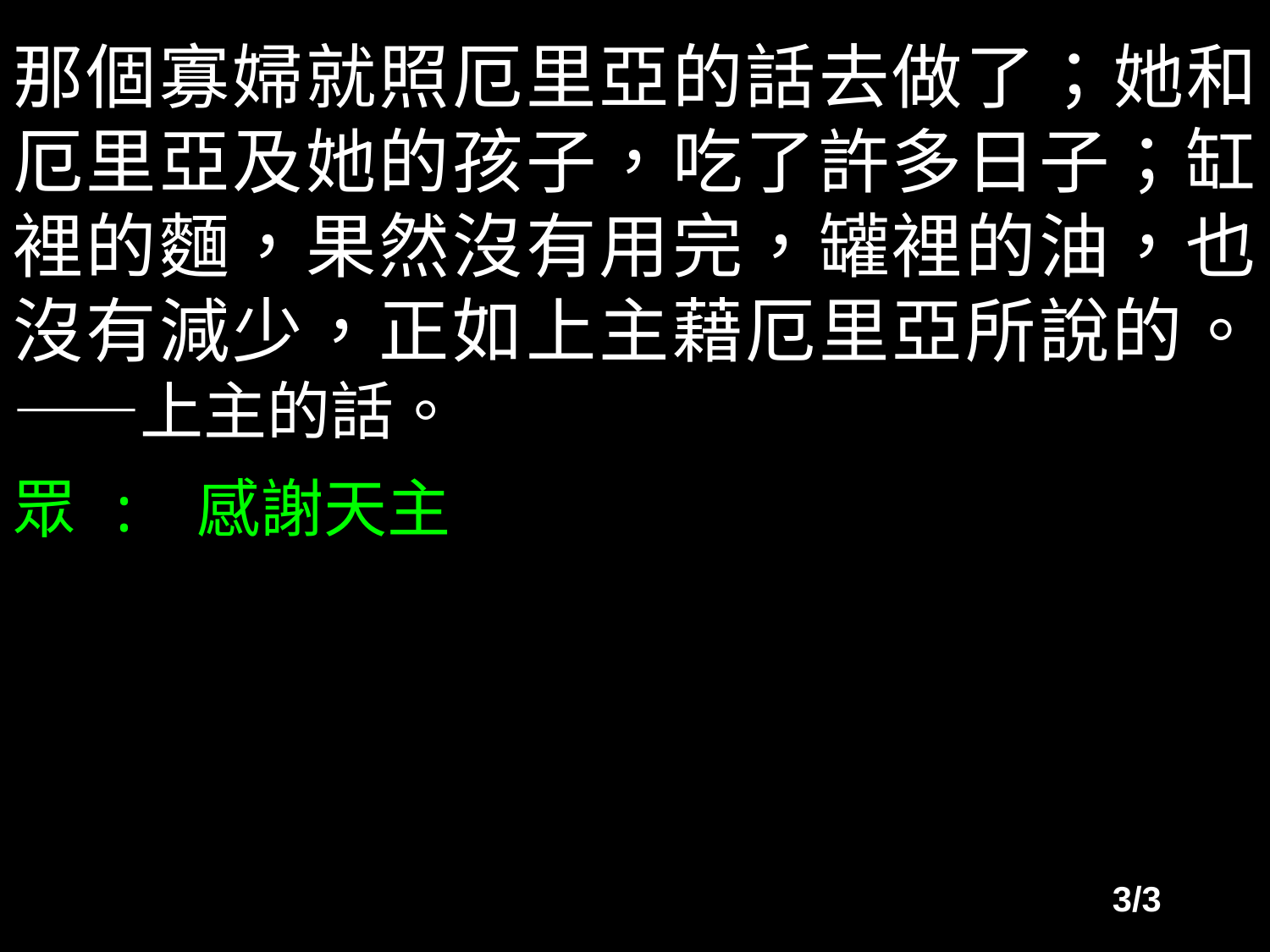

那個寡婦就照厄里亞的話去做了；她和厄里亞及她的孩子，吃了許多日子；缸裡的麵，果然沒有用完，罐裡的油，也沒有減少，正如上主藉厄里亞所說的。——上主的話。
眾 : 感謝天主

3/3